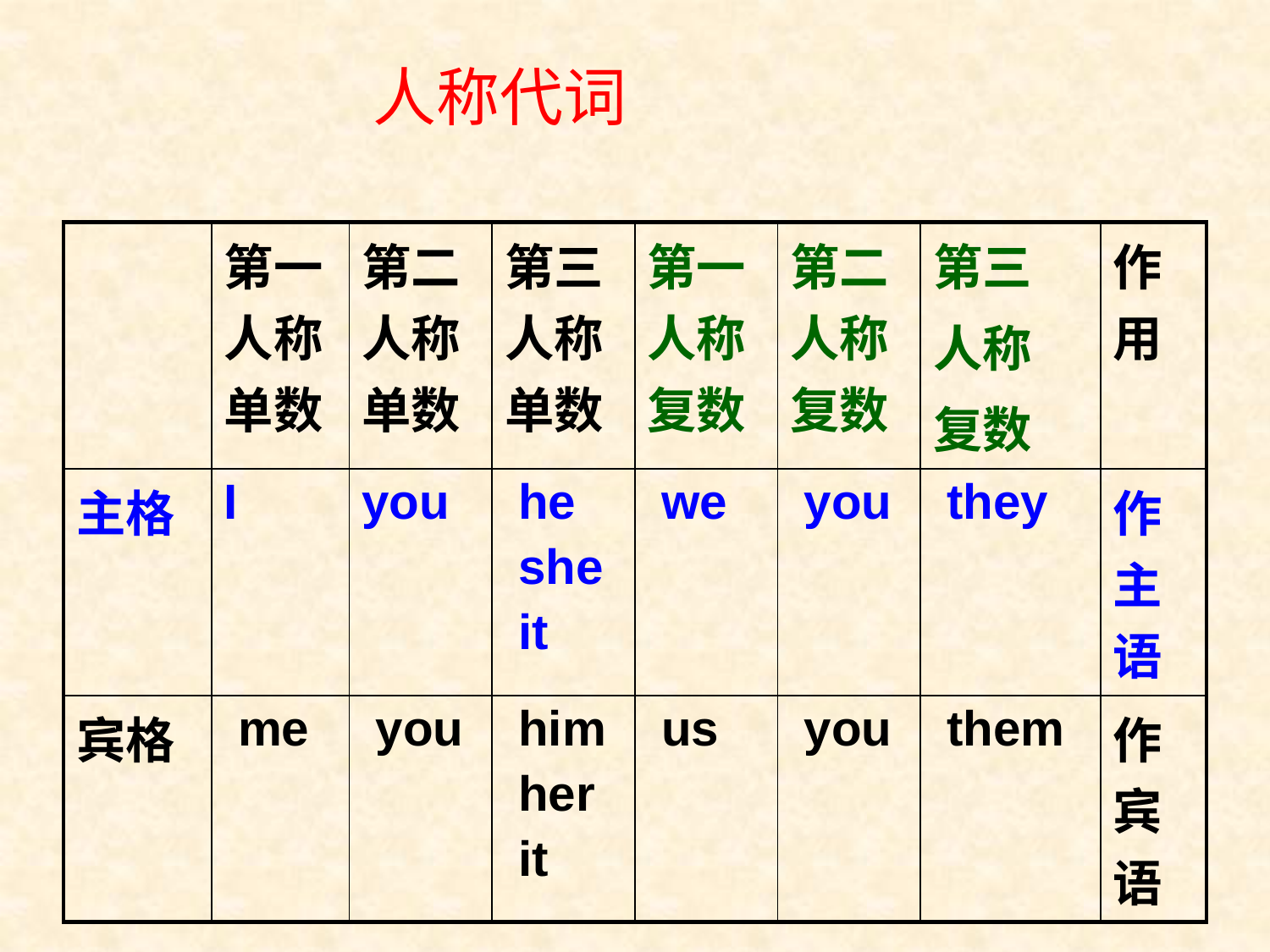

人称代词
|  | 第一人称单数 | 第二人称单数 | 第三人称单数 | 第一人称复数 | 第二人称复数 | 第三 人称 复数 | 作用 |
| --- | --- | --- | --- | --- | --- | --- | --- |
| 主格 | I | you | he she it | we | you | they | 作主语 |
| 宾格 | me | you | him her it | us | you | them | 作宾语 |